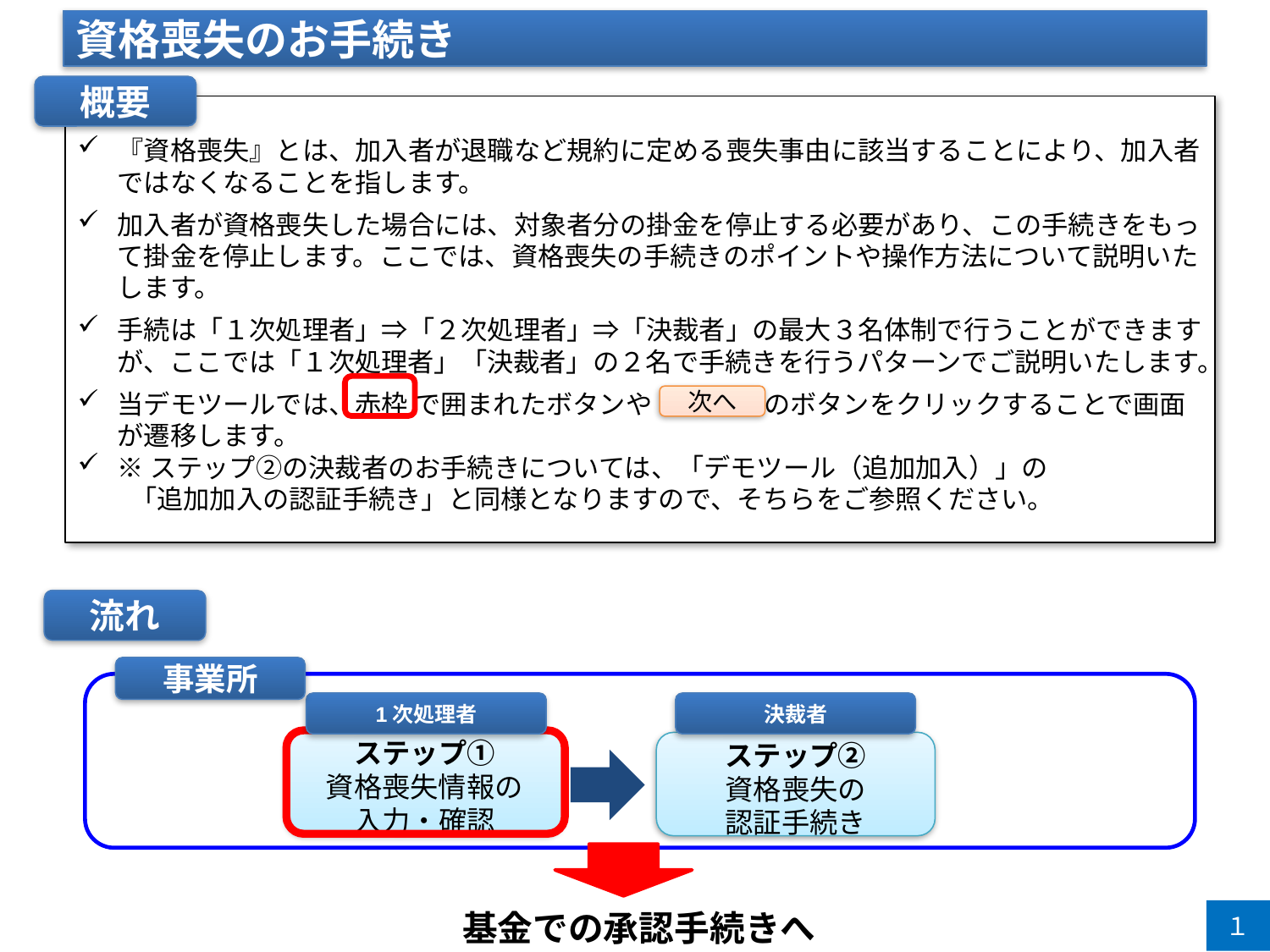

資格喪失のお手続き
概要

『資格喪失』とは、加入者が退職など規約に定める喪失事由に該当することにより、加入者ではなくなることを指します。
加入者が資格喪失した場合には、対象者分の掛金を停止する必要があり、この手続きをもって掛金を停止します。ここでは、資格喪失の手続きのポイントや操作方法について説明いたします。
手続は「１次処理者」⇒「２次処理者」⇒「決裁者」の最大３名体制で行うことができますが、ここでは「１次処理者」「決裁者」の２名で手続きを行うパターンでご説明いたします。
当デモツールでは、赤枠 で囲まれたボタンや　　　　 のボタンをクリックすることで画面が遷移します。
※ステップ②の決裁者のお手続きについては、「デモツール（追加加入）」の
　　「追加加入の認証手続き」と同様となりますので、そちらをご参照ください。

次へ
流れ
事業所

1次処理者
決裁者

ステップ①
資格喪失情報の
入力・確認
ステップ②
資格喪失の
認証手続き

１
基金での承認手続きへ